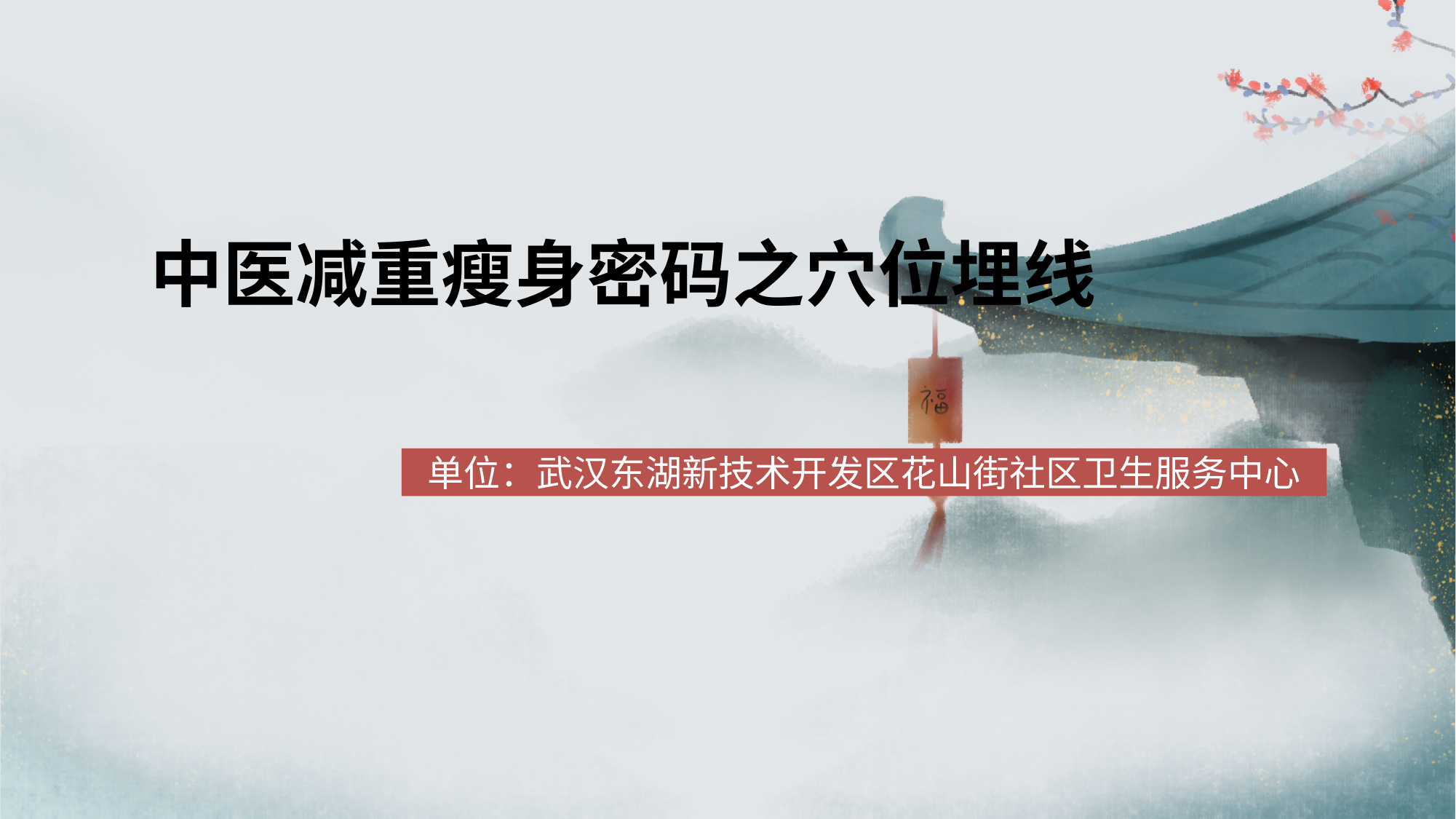

中医减重瘦身密码之穴位埋线
单位：武汉东湖新技术开发区花山街社区卫生服务中心